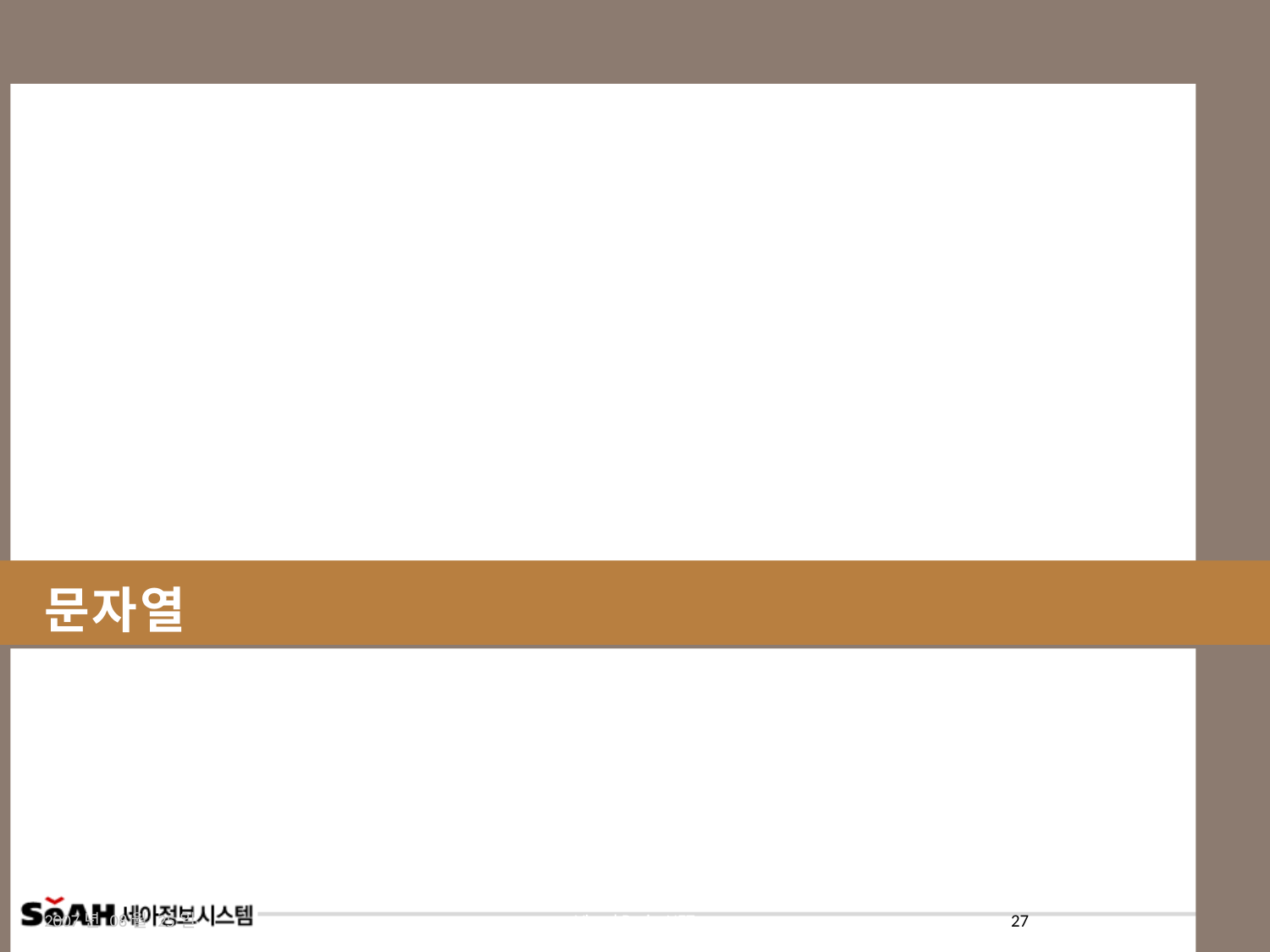

# 문자열
2007년 08월 25일
Visual Basic .NET
27